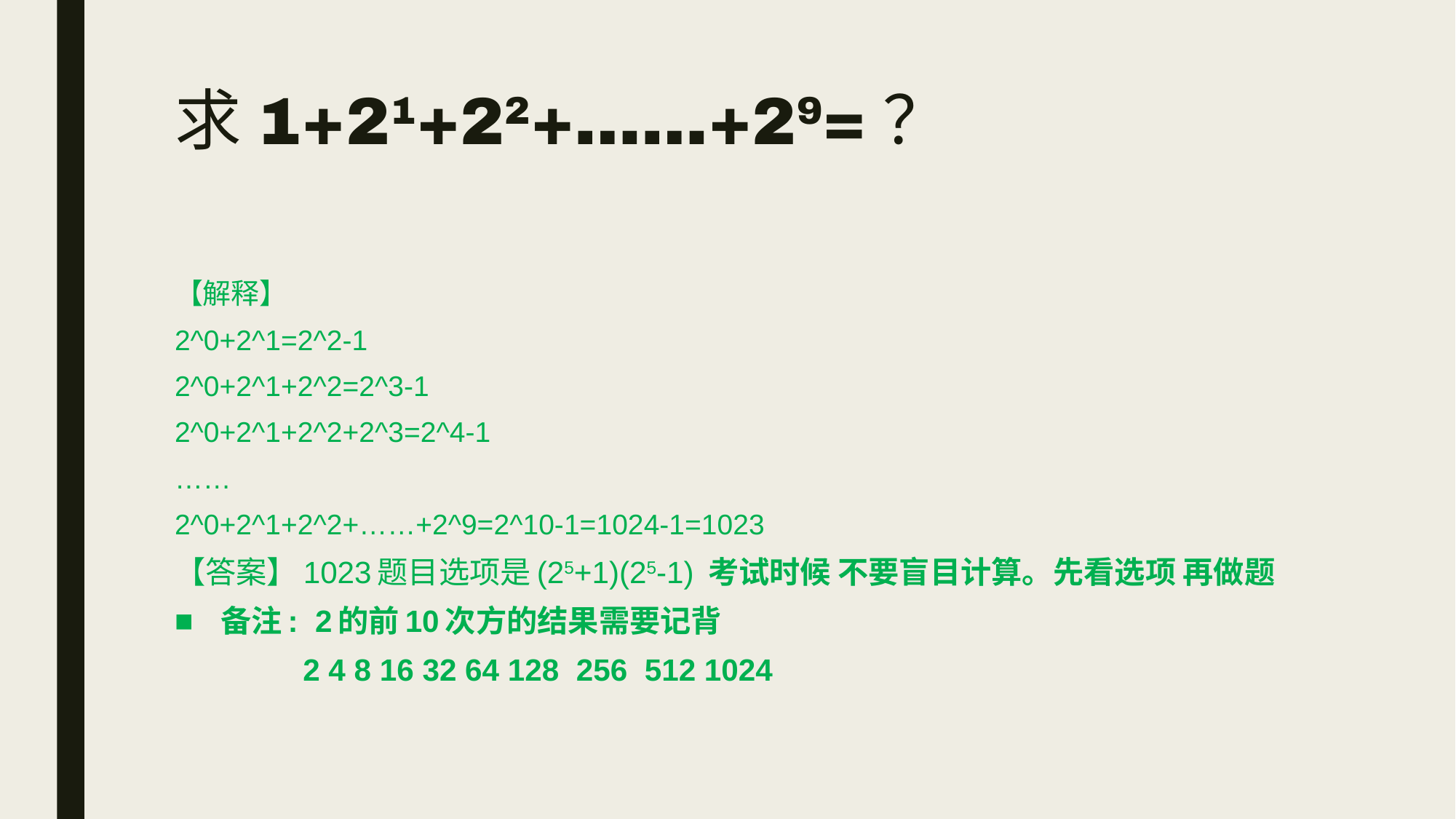

# 求1+21+22+……+29=？
【解释】
2^0+2^1=2^2-1
2^0+2^1+2^2=2^3-1
2^0+2^1+2^2+2^3=2^4-1
……
2^0+2^1+2^2+……+2^9=2^10-1=1024-1=1023
【答案】1023题目选项是(25+1)(25-1) 考试时候 不要盲目计算。先看选项 再做题
备注:  2的前10次方的结果需要记背
               2 4 8 16 32 64 128  256  512 1024